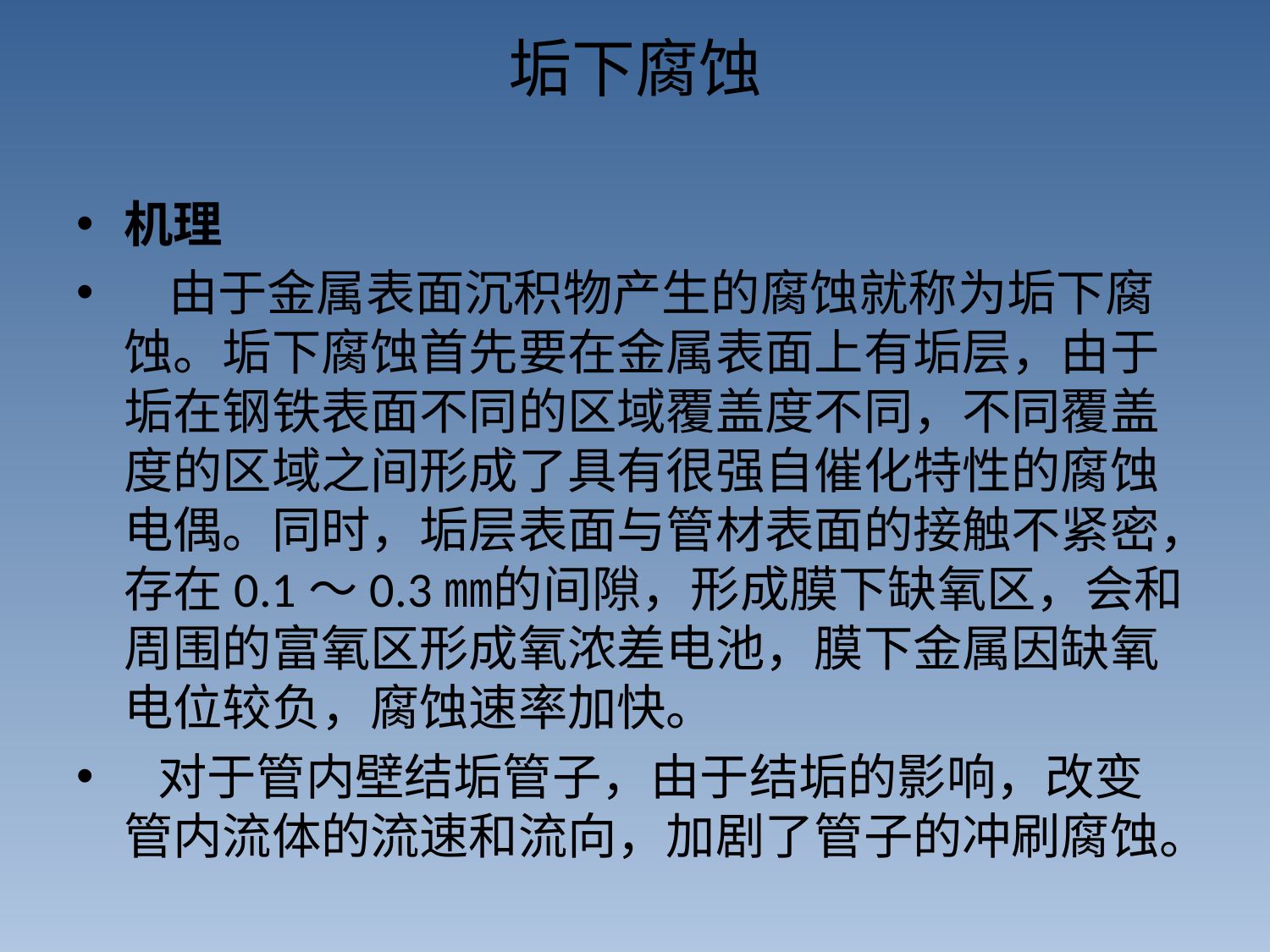

# 垢下腐蚀
机理
   由于金属表面沉积物产生的腐蚀就称为垢下腐蚀。垢下腐蚀首先要在金属表面上有垢层，由于垢在钢铁表面不同的区域覆盖度不同，不同覆盖度的区域之间形成了具有很强自催化特性的腐蚀电偶。同时，垢层表面与管材表面的接触不紧密，存在0.1～0.3㎜的间隙，形成膜下缺氧区，会和周围的富氧区形成氧浓差电池，膜下金属因缺氧电位较负，腐蚀速率加快。
  对于管内壁结垢管子，由于结垢的影响，改变管内流体的流速和流向，加剧了管子的冲刷腐蚀。